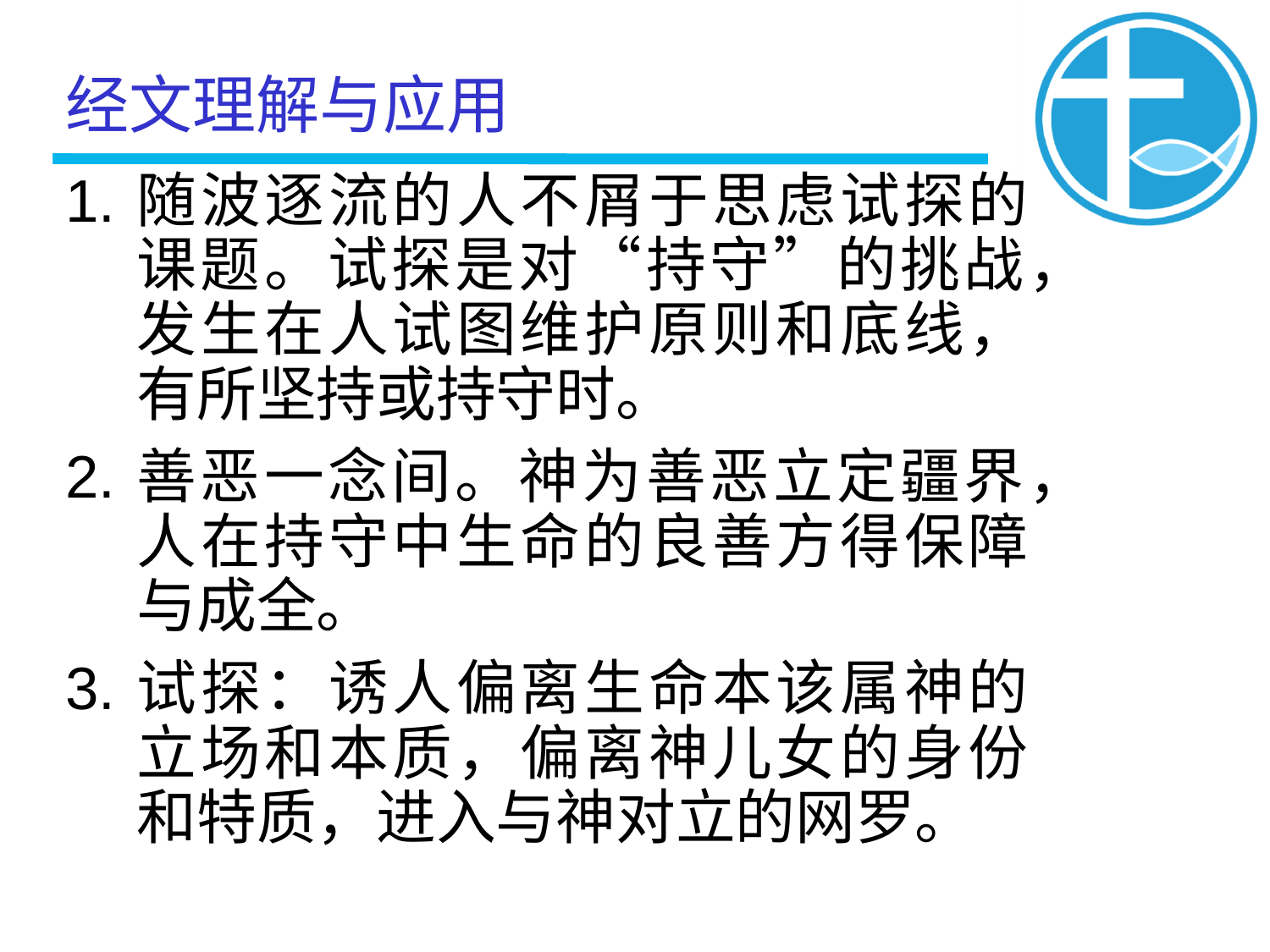

经文理解与应用

随波逐流的人不屑于思虑试探的课题。试探是对“持守”的挑战，发生在人试图维护原则和底线，有所坚持或持守时。
善恶一念间。神为善恶立定疆界，人在持守中生命的良善方得保障与成全。
试探：诱人偏离生命本该属神的立场和本质，偏离神儿女的身份和特质，进入与神对立的网罗。